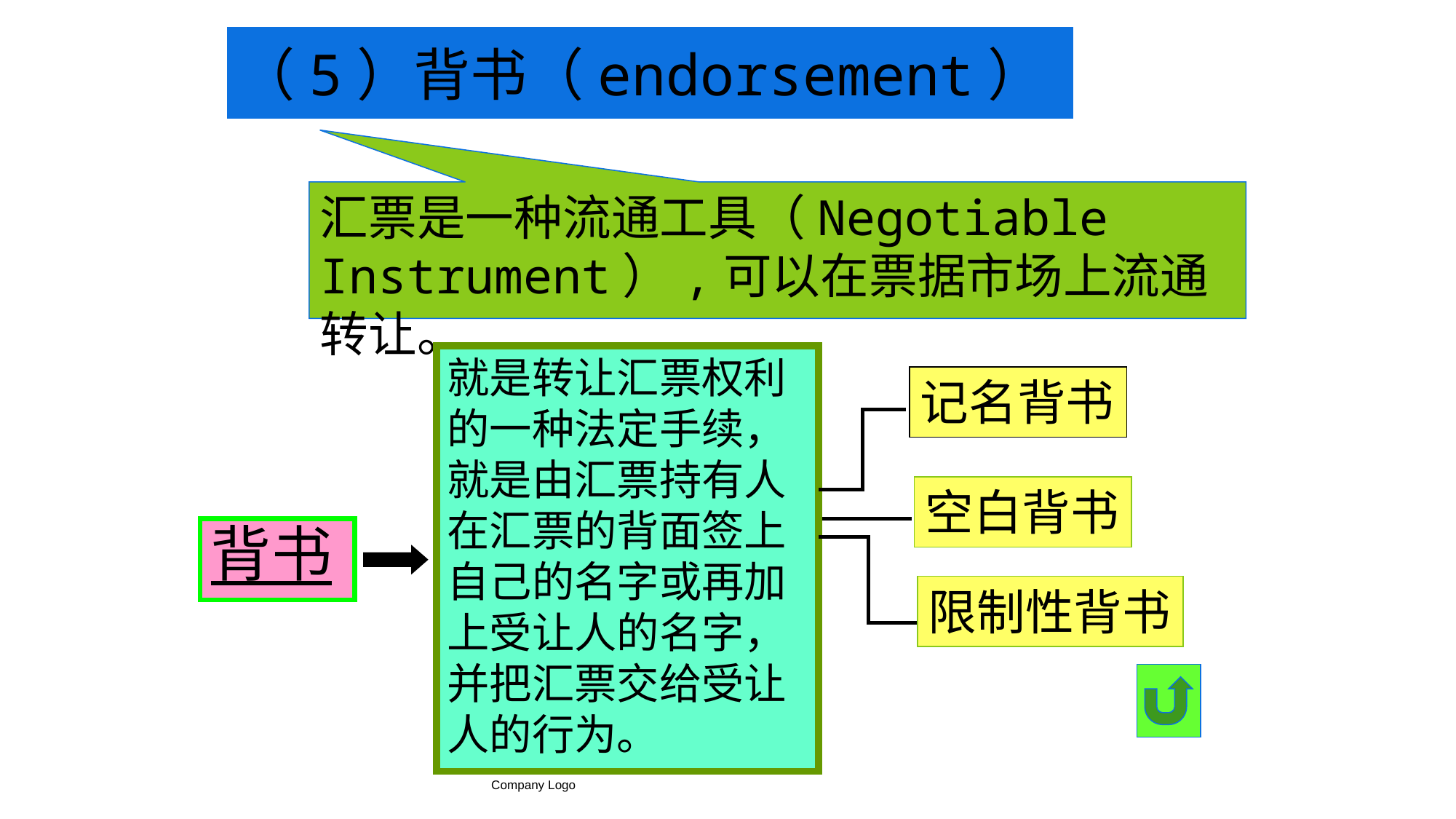

（5）背书（endorsement）
汇票是一种流通工具（Negotiable Instrument）,可以在票据市场上流通转让。

就是转让汇票权利的一种法定手续，就是由汇票持有人在汇票的背面签上自己的名字或再加上受让人的名字，并把汇票交给受让人的行为。
记名背书
空白背书
背书

限制性背书

Company Logo